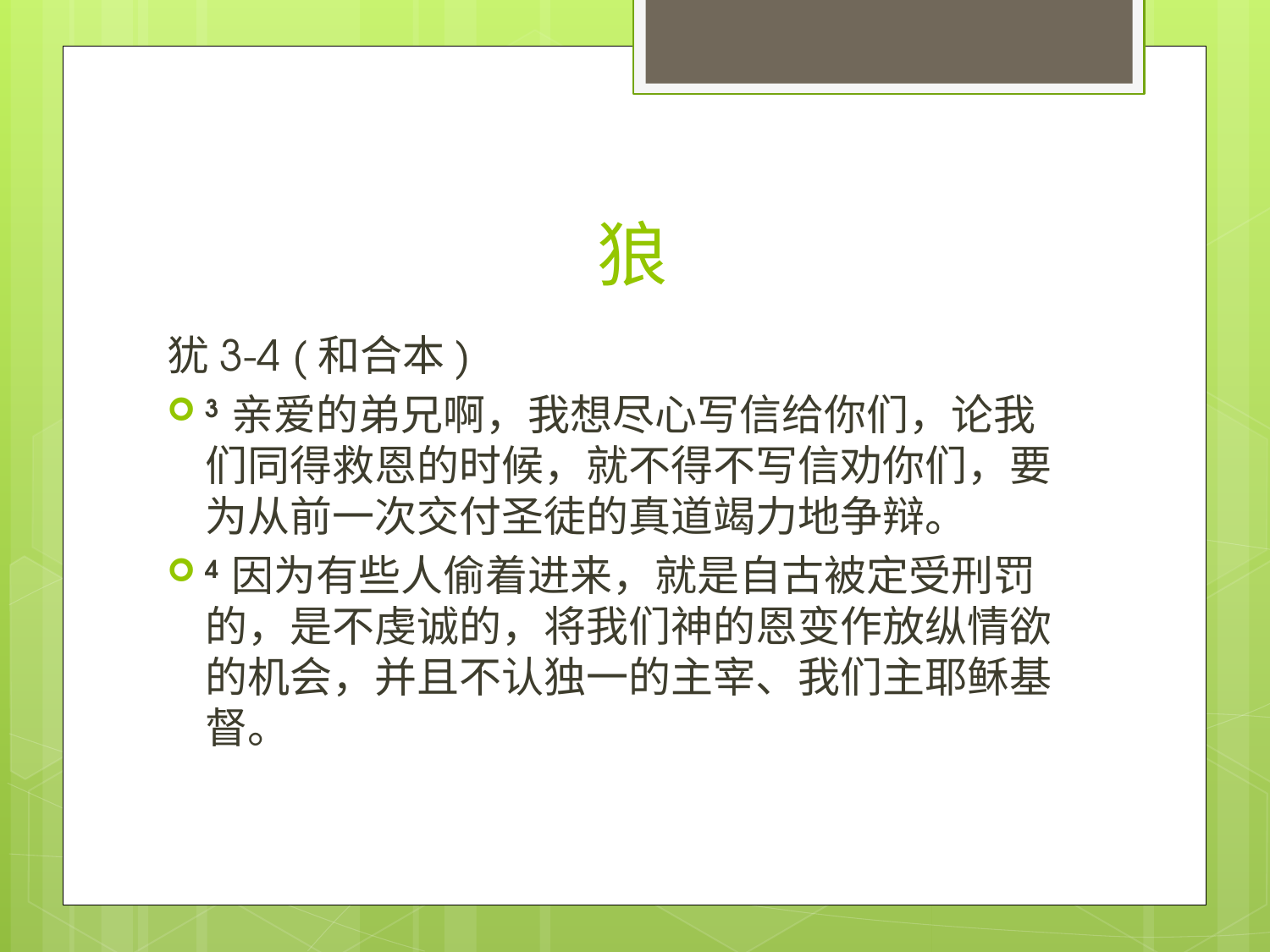

# 狼
犹3-4 (和合本)
3 亲爱的弟兄啊，我想尽心写信给你们，论我们同得救恩的时候，就不得不写信劝你们，要为从前一次交付圣徒的真道竭力地争辩。
4 因为有些人偷着进来，就是自古被定受刑罚的，是不虔诚的，将我们神的恩变作放纵情欲的机会，并且不认独一的主宰、我们主耶稣基督。